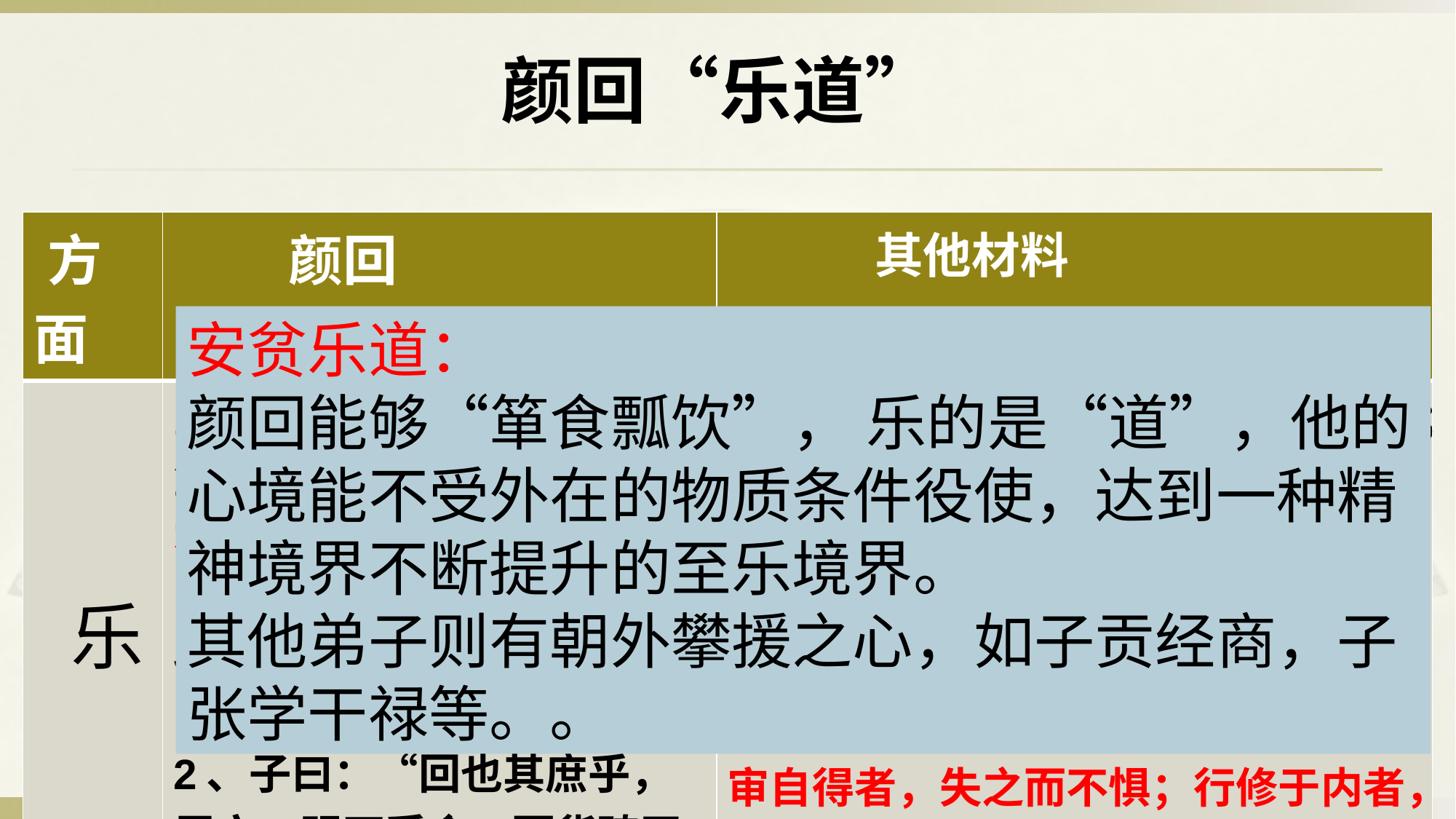

颜回“乐道”
| 方面 | 颜回 | 其他材料 |
| --- | --- | --- |
| 乐 | 1、子曰：“贤哉回也！一箪食，一瓢饮，在陋巷。人不堪其忧，回也不改其乐。贤哉回也！”（《论语·雍也》） 2、子曰：“回也其庶乎，屡空。赐不受命，而货殖焉，亿则屡中。”（《论语·先进》） | “回有郭外之田五十亩，足以给飦粥；郭内之田十亩，足以为丝麻；鼓琴足以自娱；所学夫子之道者足以自乐也。回不愿仕。” 孔子愀然变容，曰：“善哉，回之意！丘闻之：‘知足者，不以利自累也；审自得者，失之而不惧；行修于内者，无位而不作。’丘诵之久矣，今于回而后见之，是丘之得也。”《庄子》 |
安贫乐道：
颜回能够“箪食瓢饮”， 乐的是“道”，他的心境能不受外在的物质条件役使，达到一种精神境界不断提升的至乐境界。
其他弟子则有朝外攀援之心，如子贡经商，子张学干禄等。。